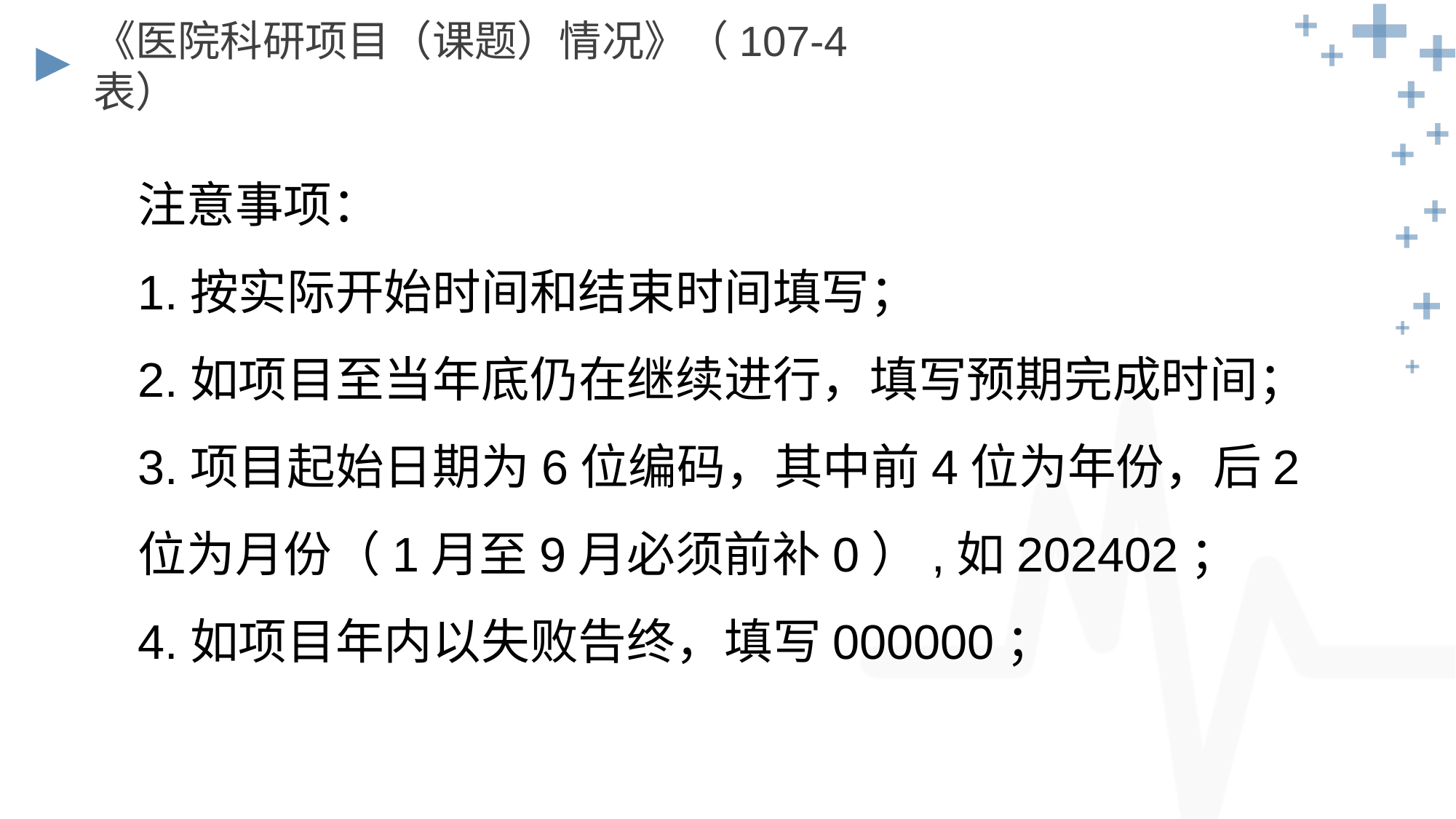

《医院科研项目（课题）情况》（107-4表）

注意事项：
1.按实际开始时间和结束时间填写；
2.如项目至当年底仍在继续进行，填写预期完成时间；
3.项目起始日期为6位编码，其中前4位为年份，后2位为月份（1月至9月必须前补0）,如202402；
4.如项目年内以失败告终，填写000000；